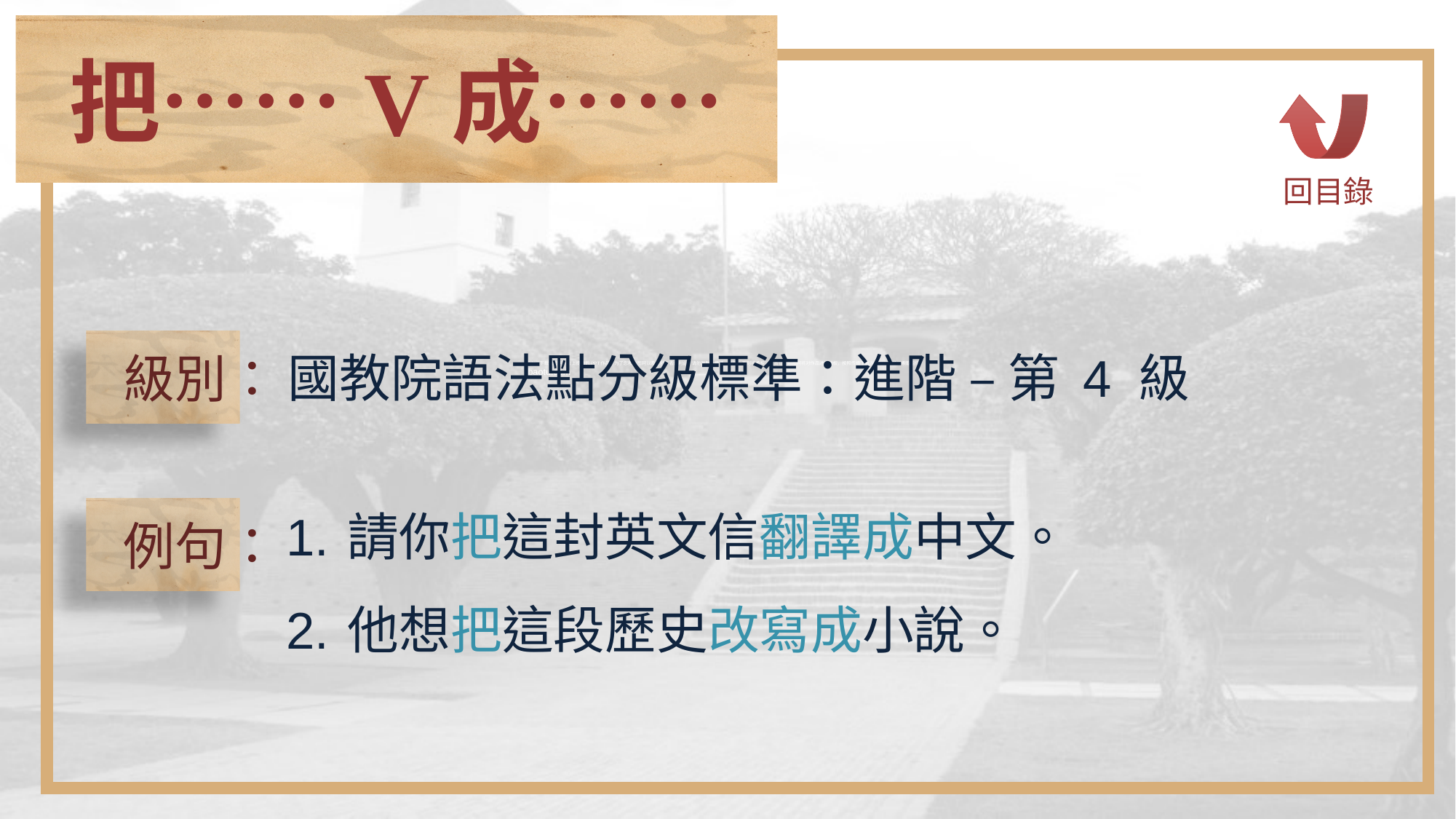

把……V成……

回目錄
 級別：
國教院語法點分級標準：進階 – 第 4 級
 例句：
請你把這封英文信翻譯成中文。
他想把這段歷史改寫成小說。